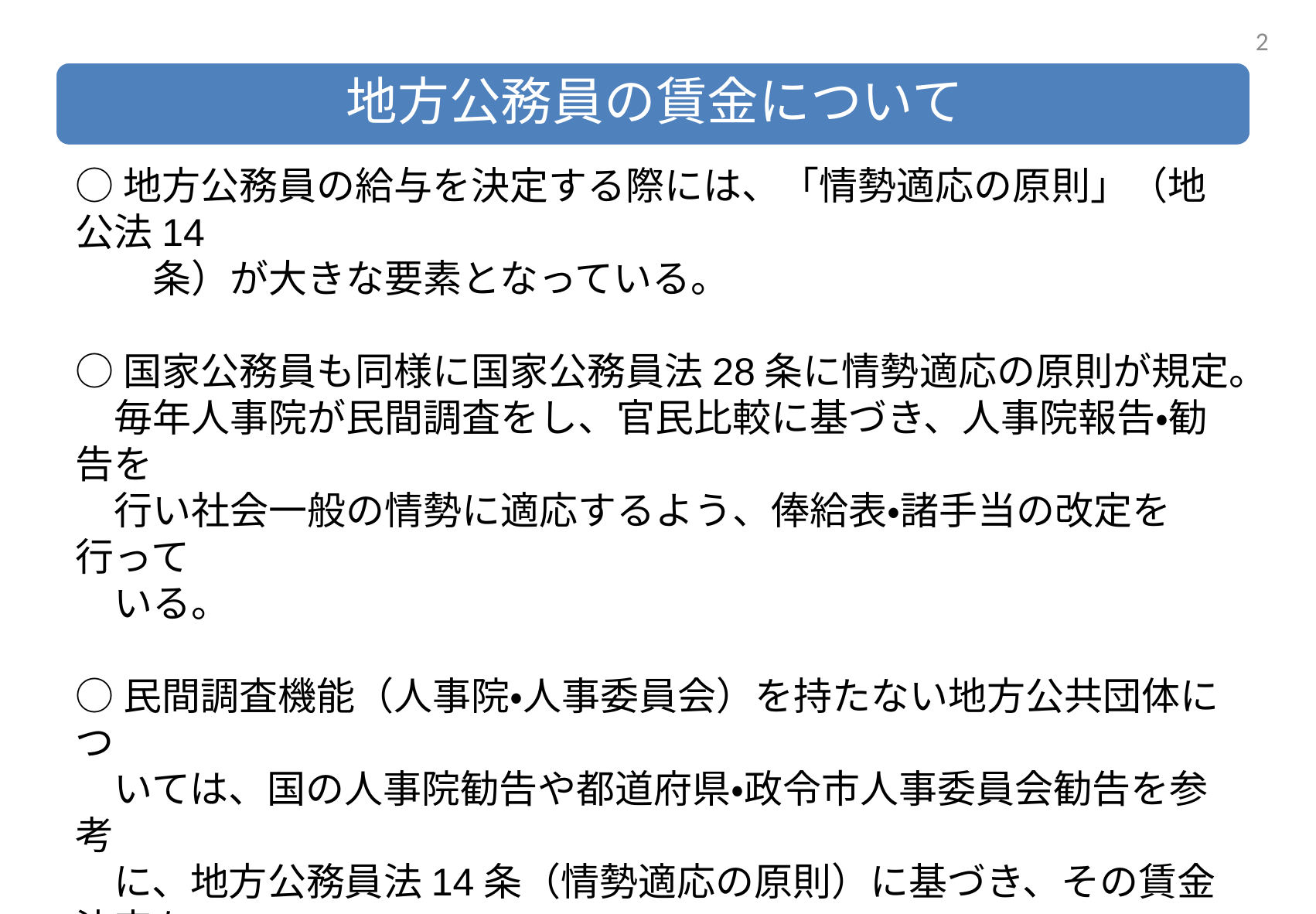

2
地方公務員の賃金について
○地方公務員の給与を決定する際には、「情勢適応の原則」（地公法14
　　条）が大きな要素となっている。

○国家公務員も同様に国家公務員法28条に情勢適応の原則が規定。
　毎年人事院が民間調査をし、官民比較に基づき、人事院報告・勧告を
　行い社会一般の情勢に適応するよう、俸給表・諸手当の改定を行って
　いる。

○民間調査機能（人事院・人事委員会）を持たない地方公共団体につ
　いては、国の人事院勧告や都道府県・政令市人事委員会勧告を参考
　に、地方公務員法14条（情勢適応の原則）に基づき、その賃金決定を
　行ってきた。
○北海道内においてはほとんどの地方公共団体が国の人事院勧告を
　「参考」としてきた経過にあり、人事院報告で出された官民較差を解消
　するため、給与条例・規則の改定を随時おこなってきた。